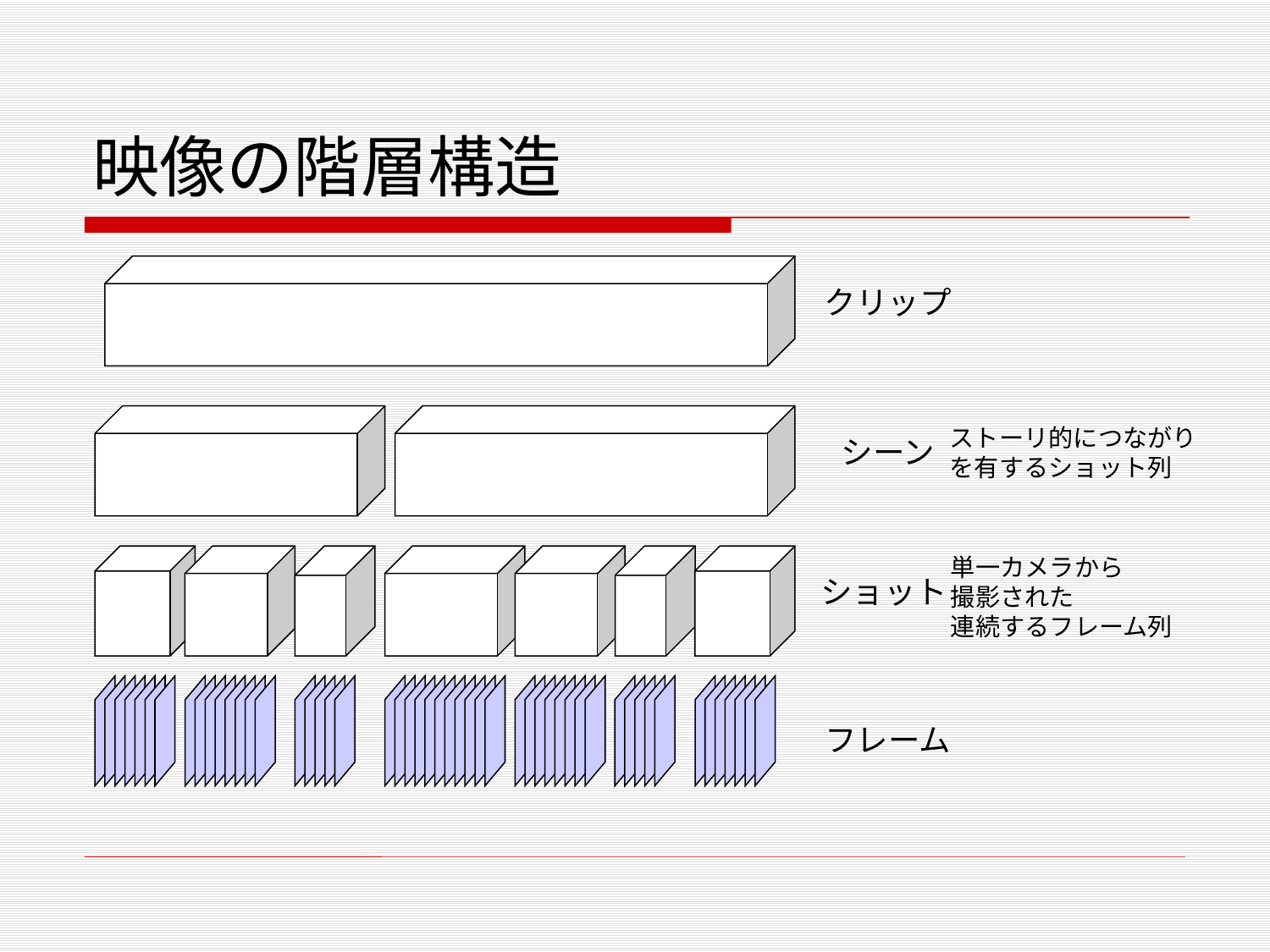

# 映像の階層構造

クリップ

ストーリ的につながり
を有するショット列
シーン

単一カメラから
撮影された
連続するフレーム列
ショット
フレーム